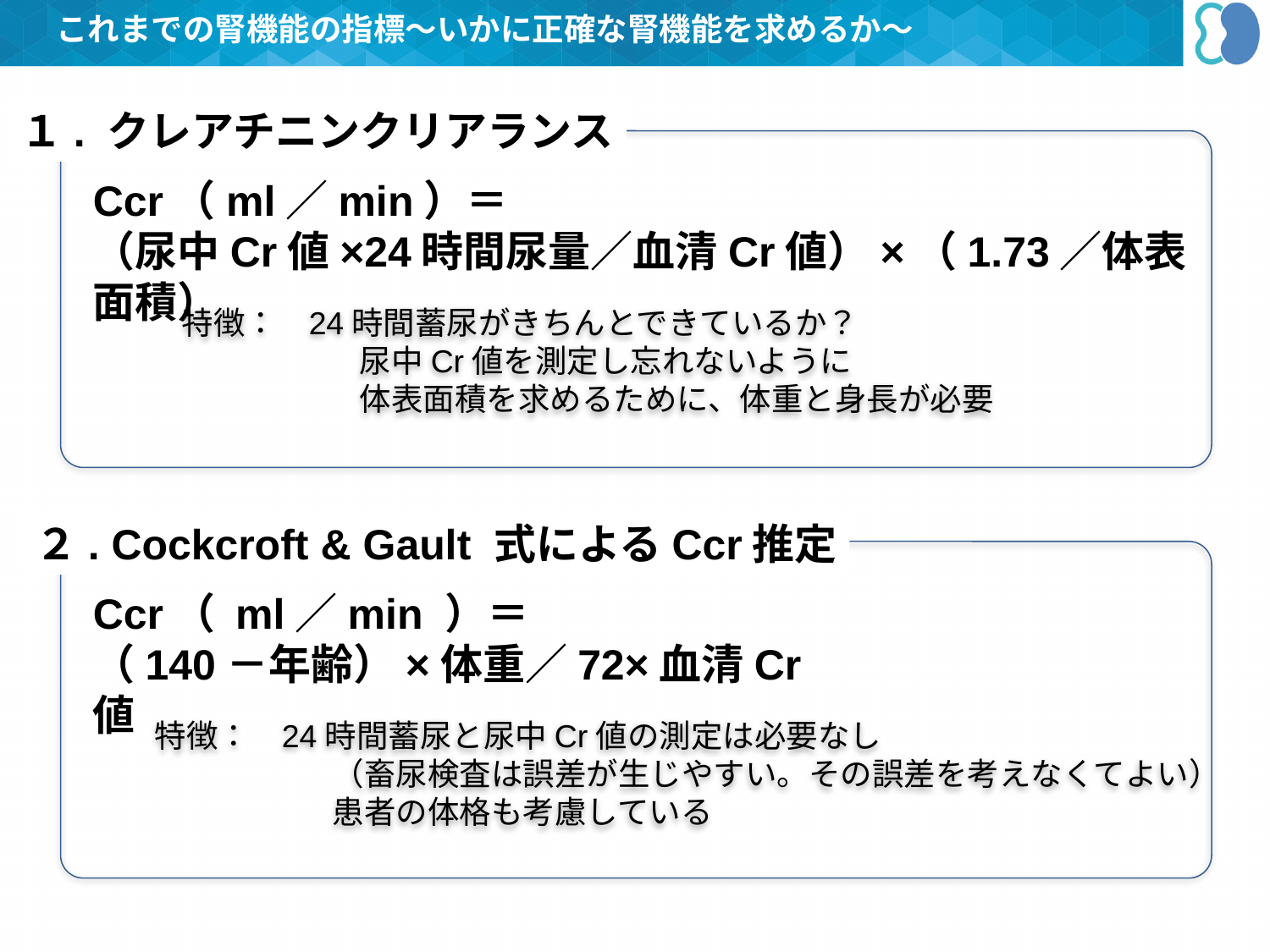

これまでの腎機能の指標～いかに正確な腎機能を求めるか～
１. クレアチニンクリアランス
Ccr（ml／min）＝
（尿中Cr値×24時間尿量／血清Cr値）×（1.73／体表面積）

特徴：	24時間蓄尿がきちんとできているか？
	      尿中Cr値を測定し忘れないように
	      体表面積を求めるために、体重と身長が必要
２. Cockcroft & Gault 式によるCcr推定
Ccr（ ml／min ）＝
（140－年齢）×体重／72×血清Cr値

特徴：	24時間蓄尿と尿中Cr値の測定は必要なし
	      （畜尿検査は誤差が生じやすい。その誤差を考えなくてよい）
	      患者の体格も考慮している